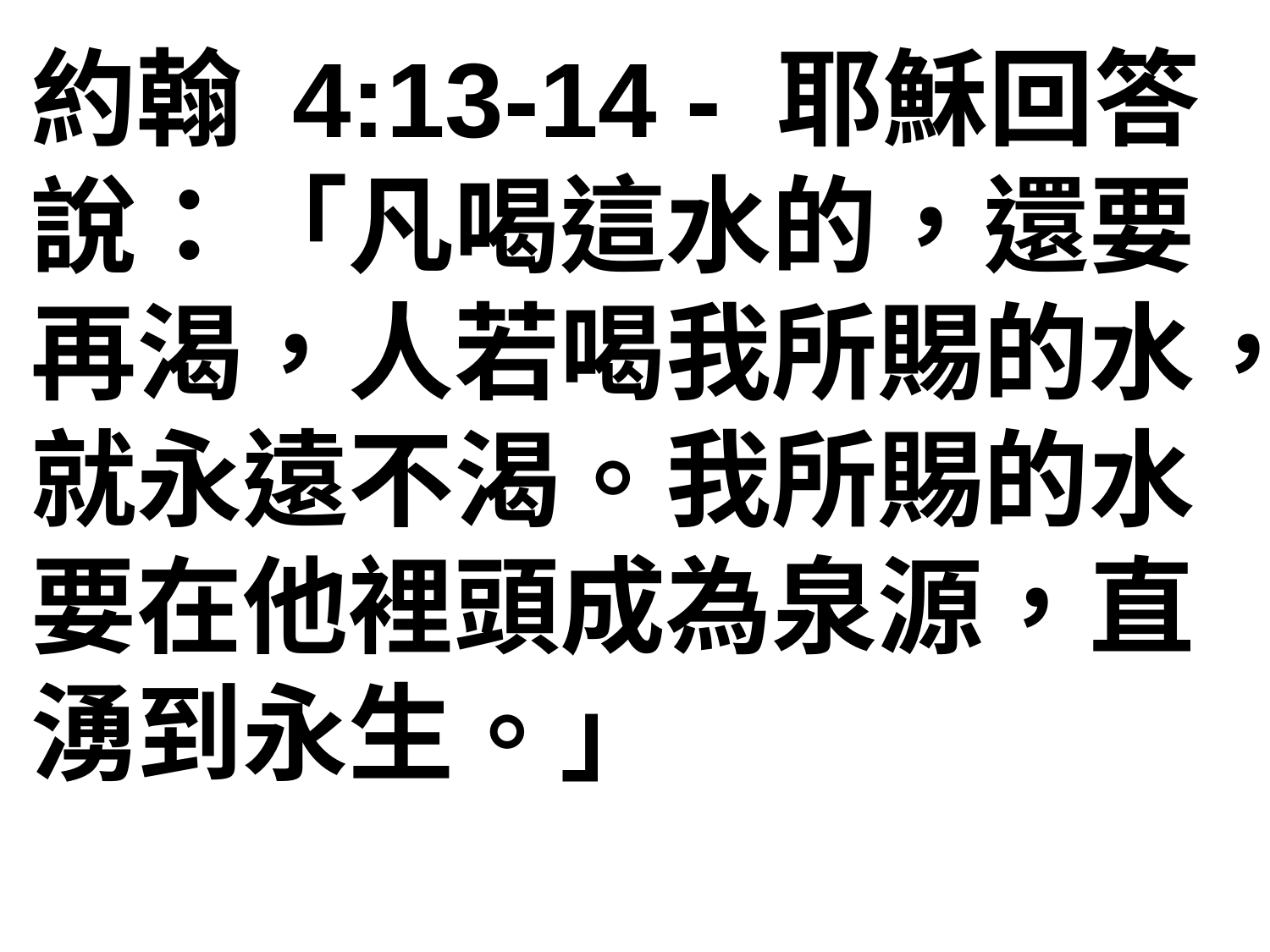

約翰 4:13-14 - 耶穌回答說：「凡喝這水的，還要再渴，人若喝我所賜的水，就永遠不渴。我所賜的水要在他裡頭成為泉源，直湧到永生。」